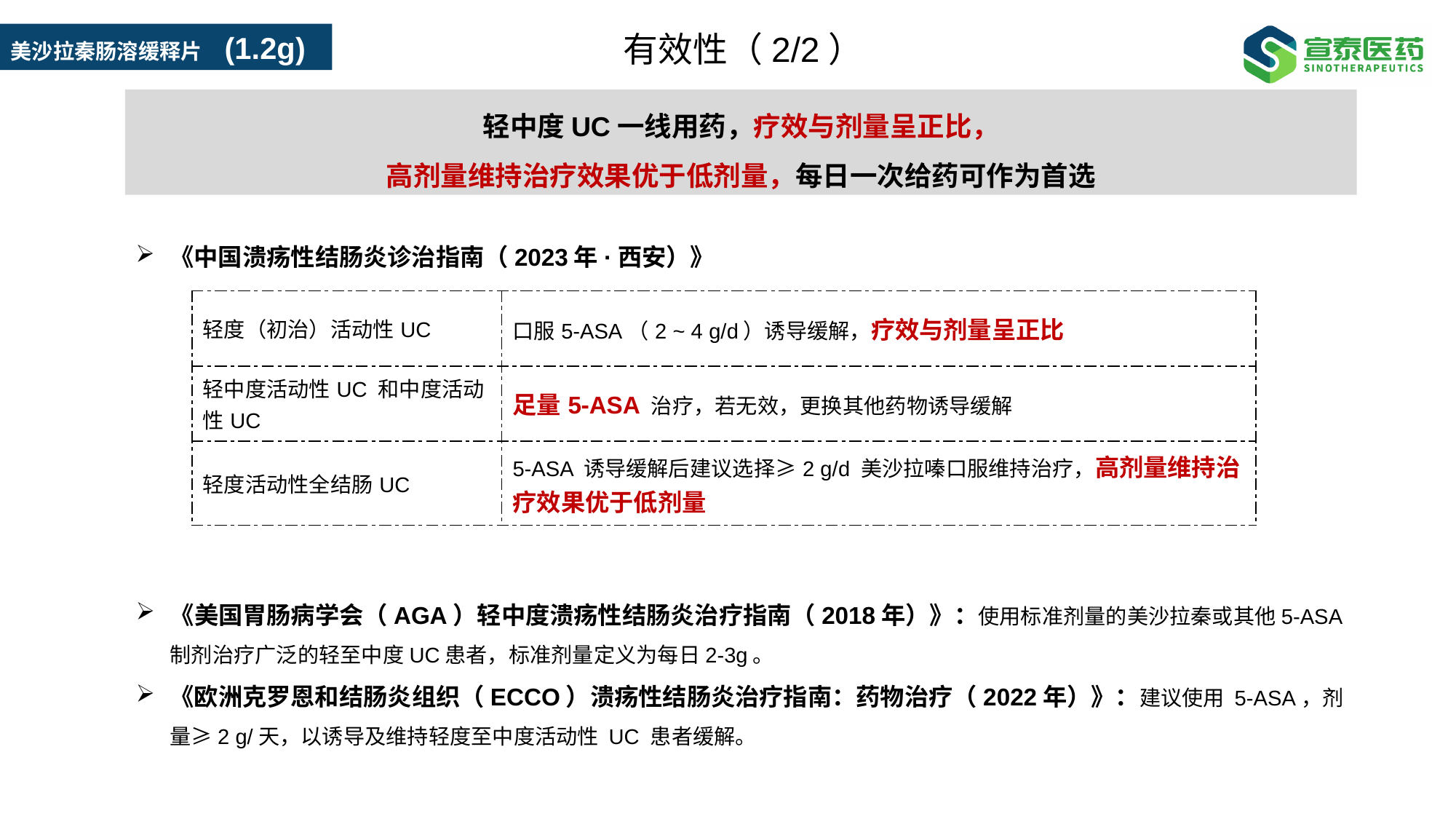

有效性（2/2）
轻中度UC一线用药，疗效与剂量呈正比，
高剂量维持治疗效果优于低剂量，每日一次给药可作为首选
《中国溃疡性结肠炎诊治指南（2023年·西安）》
| 轻度（初治）活动性UC | 口服5⁃ASA（2 ~ 4 g/d）诱导缓解，疗效与剂量呈正比 |
| --- | --- |
| 轻中度活动性UC 和中度活动性UC | 足量5⁃ASA 治疗，若无效，更换其他药物诱导缓解 |
| 轻度活动性全结肠UC | 5⁃ASA 诱导缓解后建议选择≥2 g/d 美沙拉嗪口服维持治疗，高剂量维持治疗效果优于低剂量 |
《美国胃肠病学会（AGA）轻中度溃疡性结肠炎治疗指南（2018年）》：使用标准剂量的美沙拉秦或其他5-ASA制剂治疗广泛的轻至中度UC患者，标准剂量定义为每日2-3g。
《欧洲克罗恩和结肠炎组织（ECCO）溃疡性结肠炎治疗指南：药物治疗（2022年）》：建议使用 5-ASA​​，剂量≥2 g/天，以诱导及维持轻度至中度活动性 UC 患者缓解。